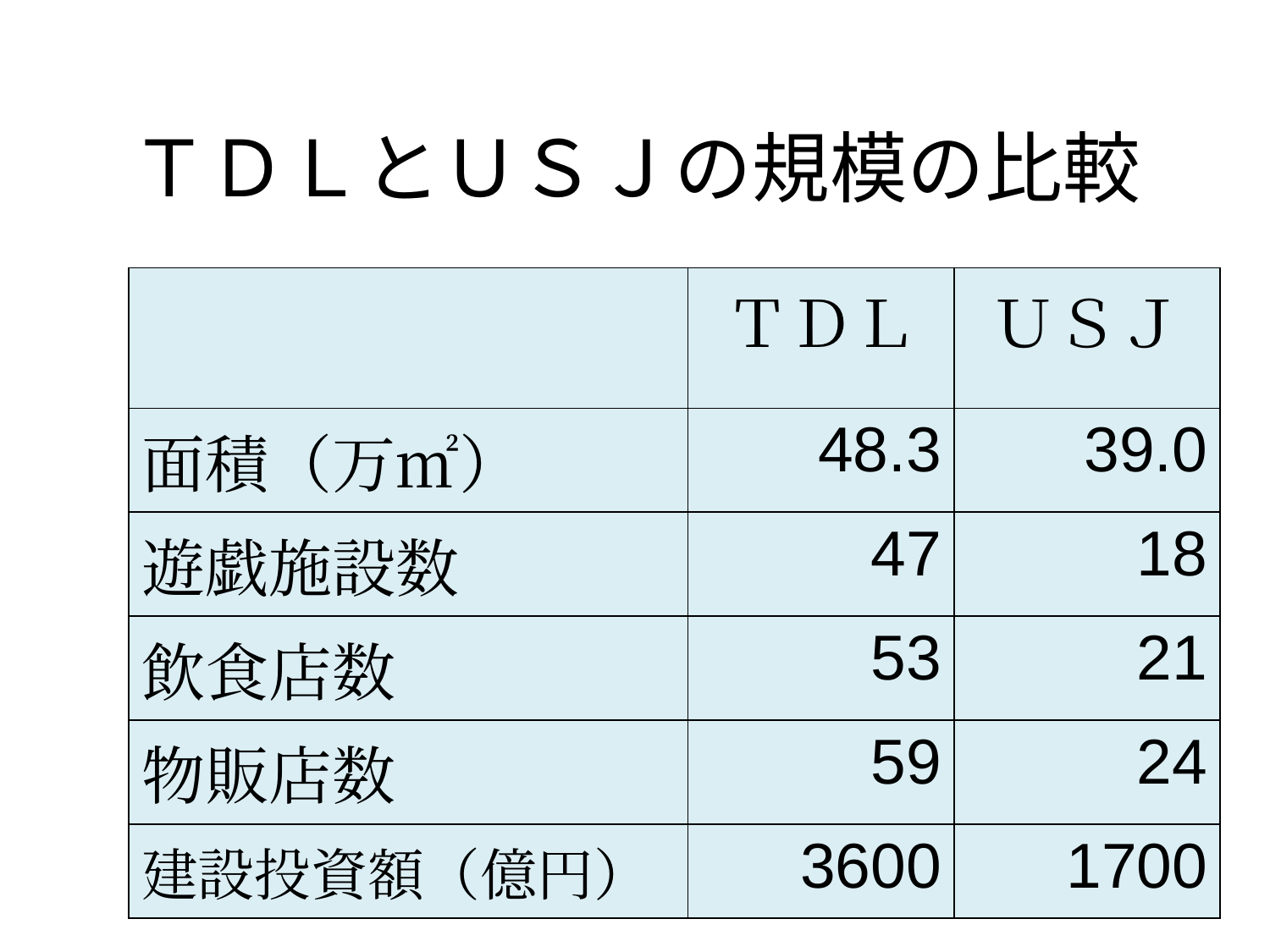

# ＴＤＬとＵＳＪの規模の比較
|  | ＴＤＬ | ＵＳＪ |
| --- | --- | --- |
| 面積（万㎡） | 48.3 | 39.0 |
| 遊戯施設数 | 47 | 18 |
| 飲食店数 | 53 | 21 |
| 物販店数 | 59 | 24 |
| 建設投資額（億円） | 3600 | 1700 |